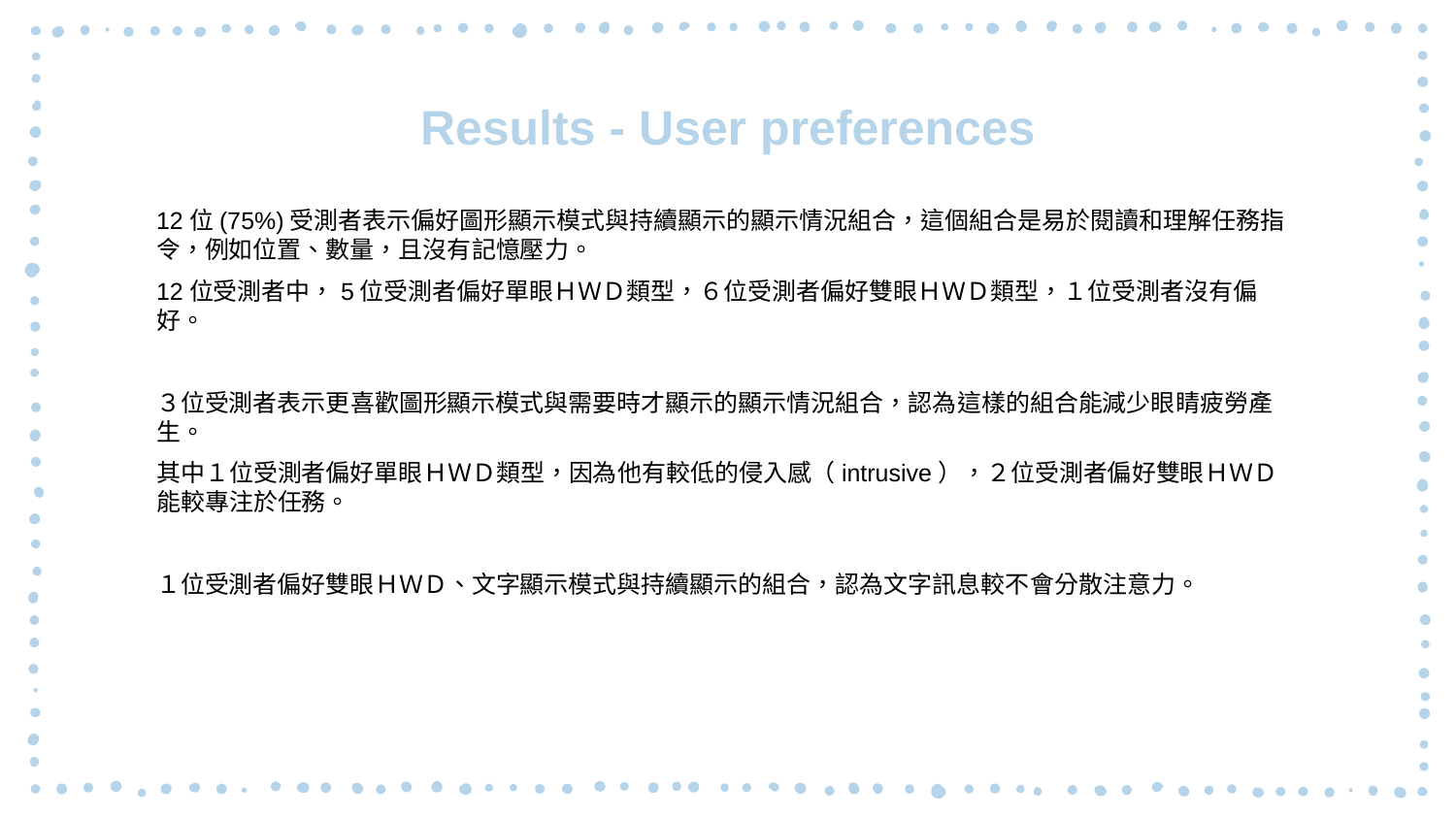

# Results - User preferences
12位(75%)受測者表示偏好圖形顯示模式與持續顯示的顯示情況組合，這個組合是易於閱讀和理解任務指令，例如位置、數量，且沒有記憶壓力。
12位受測者中，5位受測者偏好單眼ＨＷＤ類型，６位受測者偏好雙眼ＨＷＤ類型，１位受測者沒有偏好。

３位受測者表示更喜歡圖形顯示模式與需要時才顯示的顯示情況組合，認為這樣的組合能減少眼睛疲勞產生。
其中１位受測者偏好單眼ＨＷＤ類型，因為他有較低的侵入感（intrusive），２位受測者偏好雙眼ＨＷＤ能較專注於任務。

１位受測者偏好雙眼ＨＷＤ、文字顯示模式與持續顯示的組合，認為文字訊息較不會分散注意力。